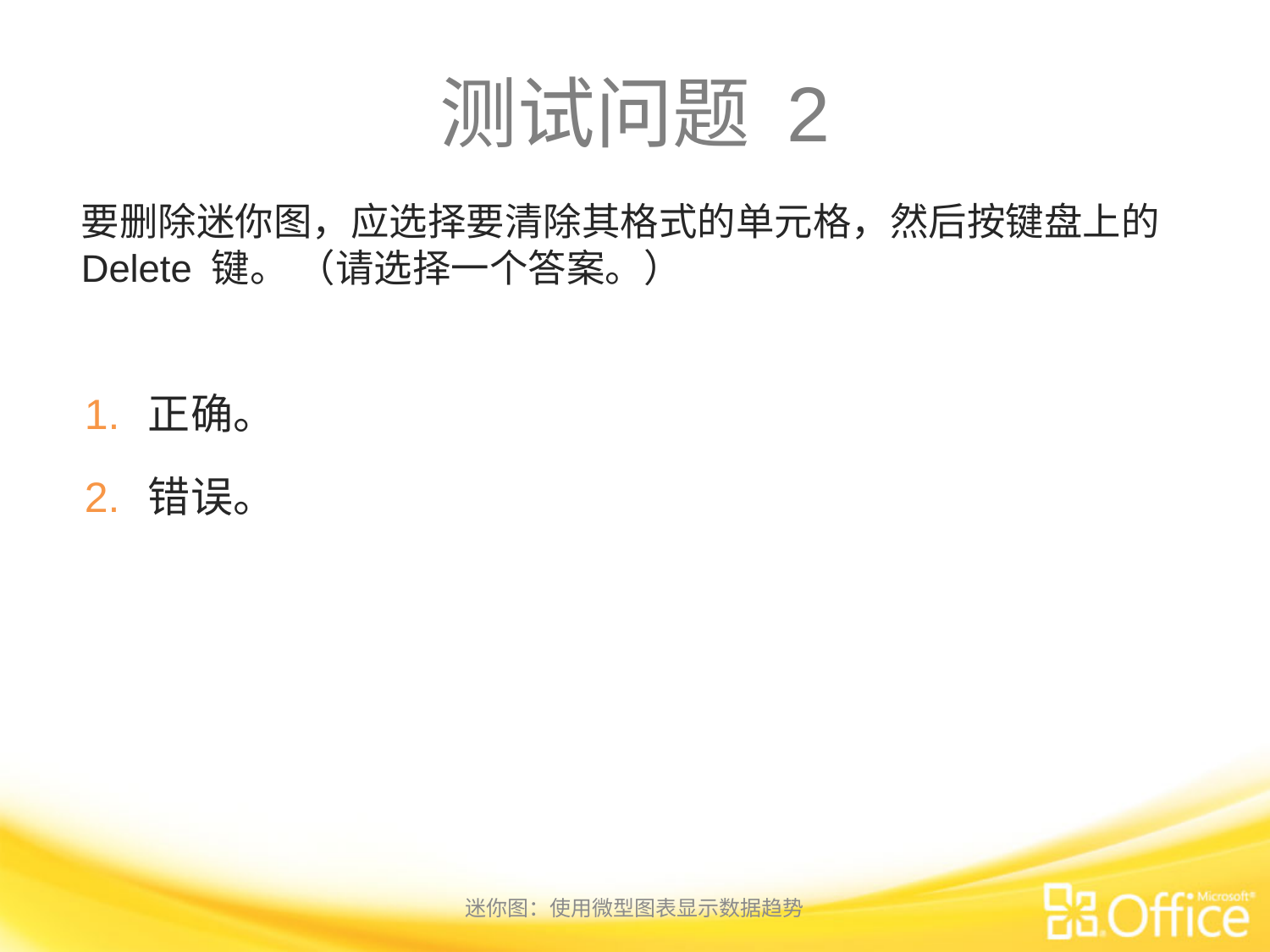

# 测试问题 2
要删除迷你图，应选择要清除其格式的单元格，然后按键盘上的 Delete 键。 （请选择一个答案。）
正确。
错误。
迷你图：使用微型图表显示数据趋势